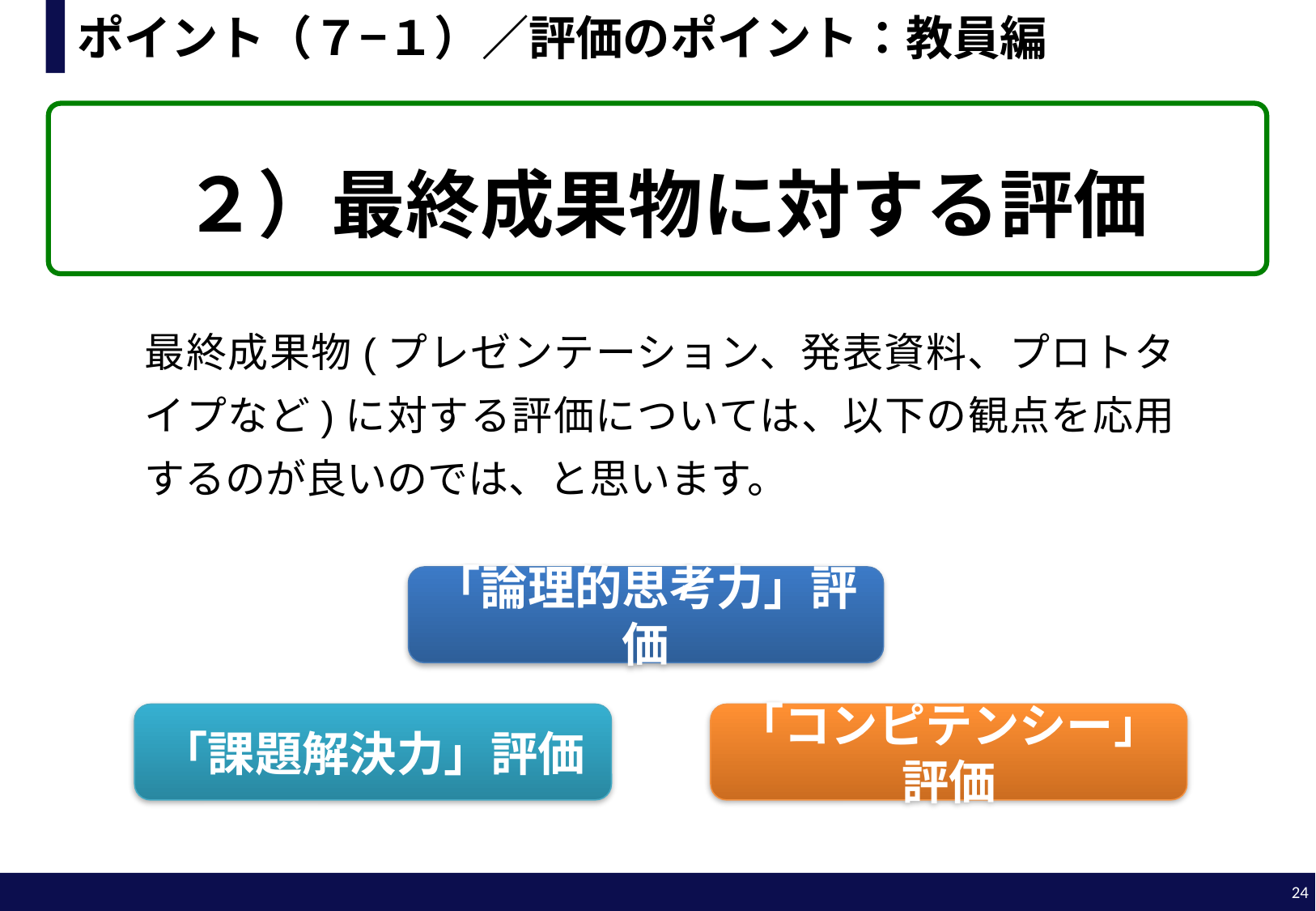

# ポイント（７−１）／評価のポイント：教員編
２）最終成果物に対する評価
最終成果物(プレゼンテーション、発表資料、プロトタイプなど)に対する評価については、以下の観点を応用するのが良いのでは、と思います。
「論理的思考力」評価
「課題解決力」評価
「コンピテンシー」評価